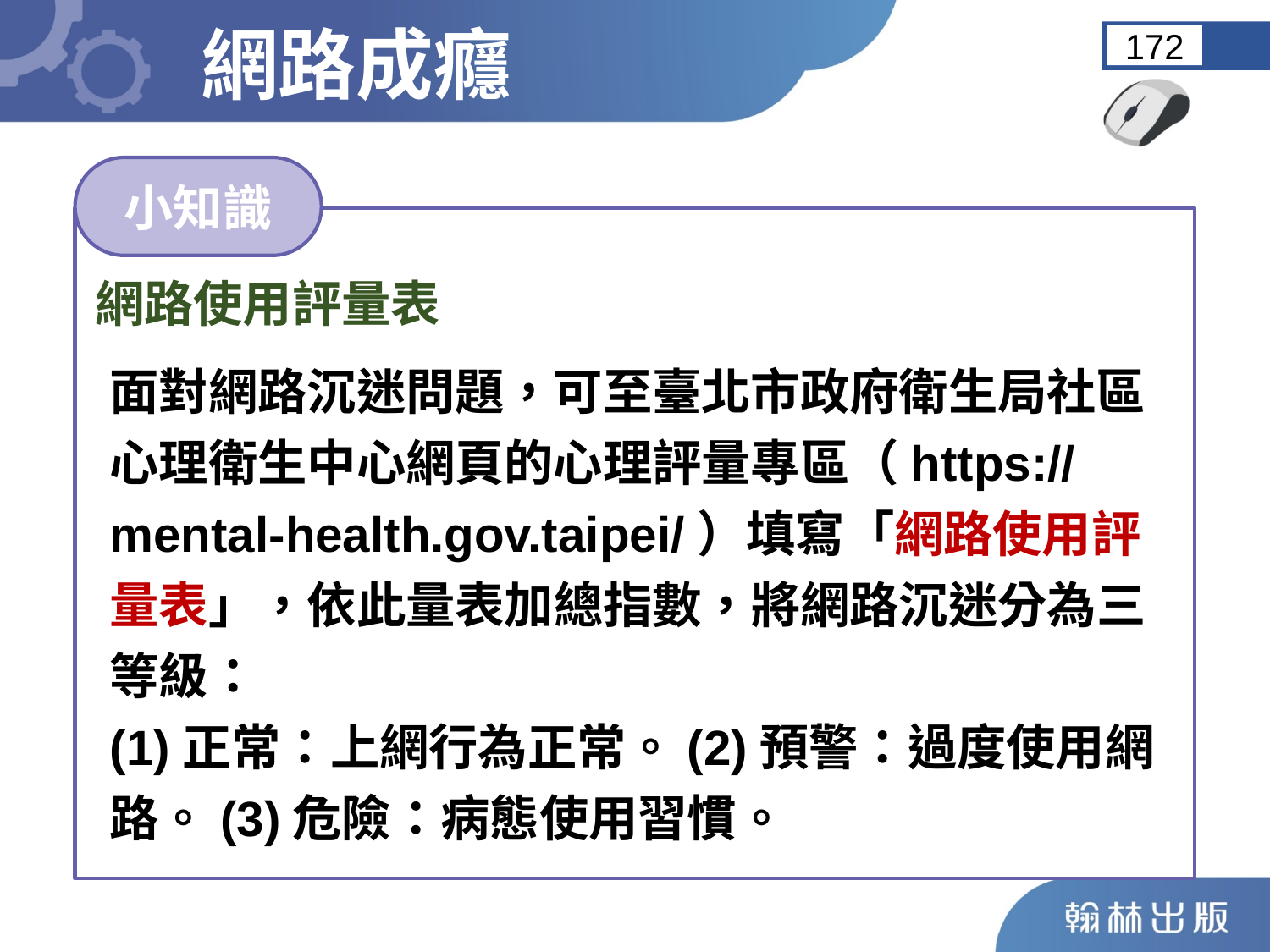

網路成癮

172
小知識

網路使用評量表
面對網路沉迷問題，可至臺北市政府衛生局社區心理衛生中心網頁的心理評量專區（https://mental-health.gov.taipei/）填寫「網路使用評量表」，依此量表加總指數，將網路沉迷分為三等級：
(1)正常：上網行為正常。(2)預警：過度使用網路。(3)危險：病態使用習慣。